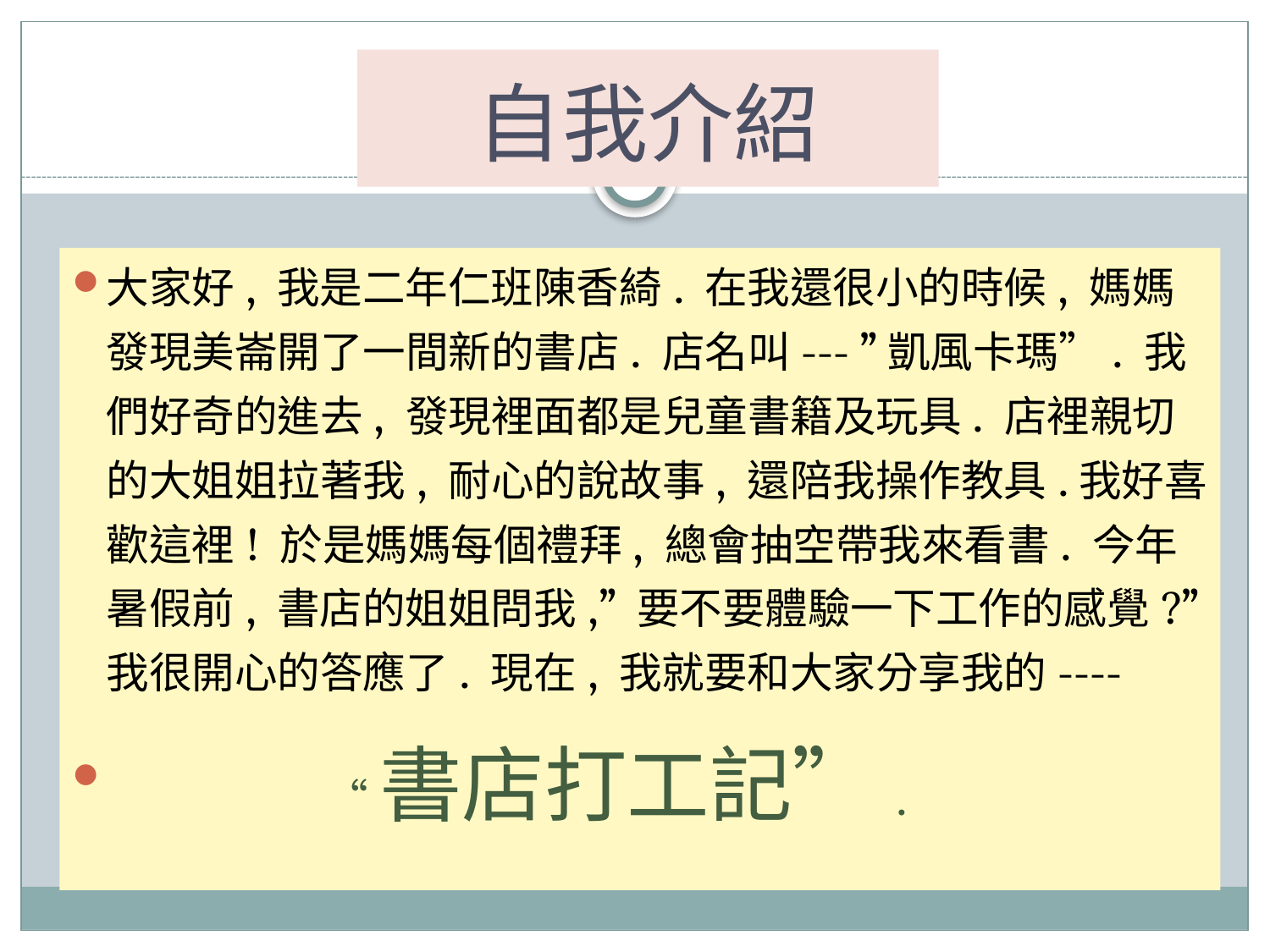

# 自我介紹
大家好, 我是二年仁班陳香綺. 在我還很小的時候, 媽媽發現美崙開了一間新的書店. 店名叫--- ”凱風卡瑪”. 我們好奇的進去, 發現裡面都是兒童書籍及玩具. 店裡親切的大姐姐拉著我, 耐心的說故事, 還陪我操作教具.我好喜歡這裡! 於是媽媽每個禮拜, 總會抽空帶我來看書. 今年暑假前, 書店的姐姐問我,” 要不要體驗一下工作的感覺?” 我很開心的答應了. 現在, 我就要和大家分享我的----
                       “書店打工記”.